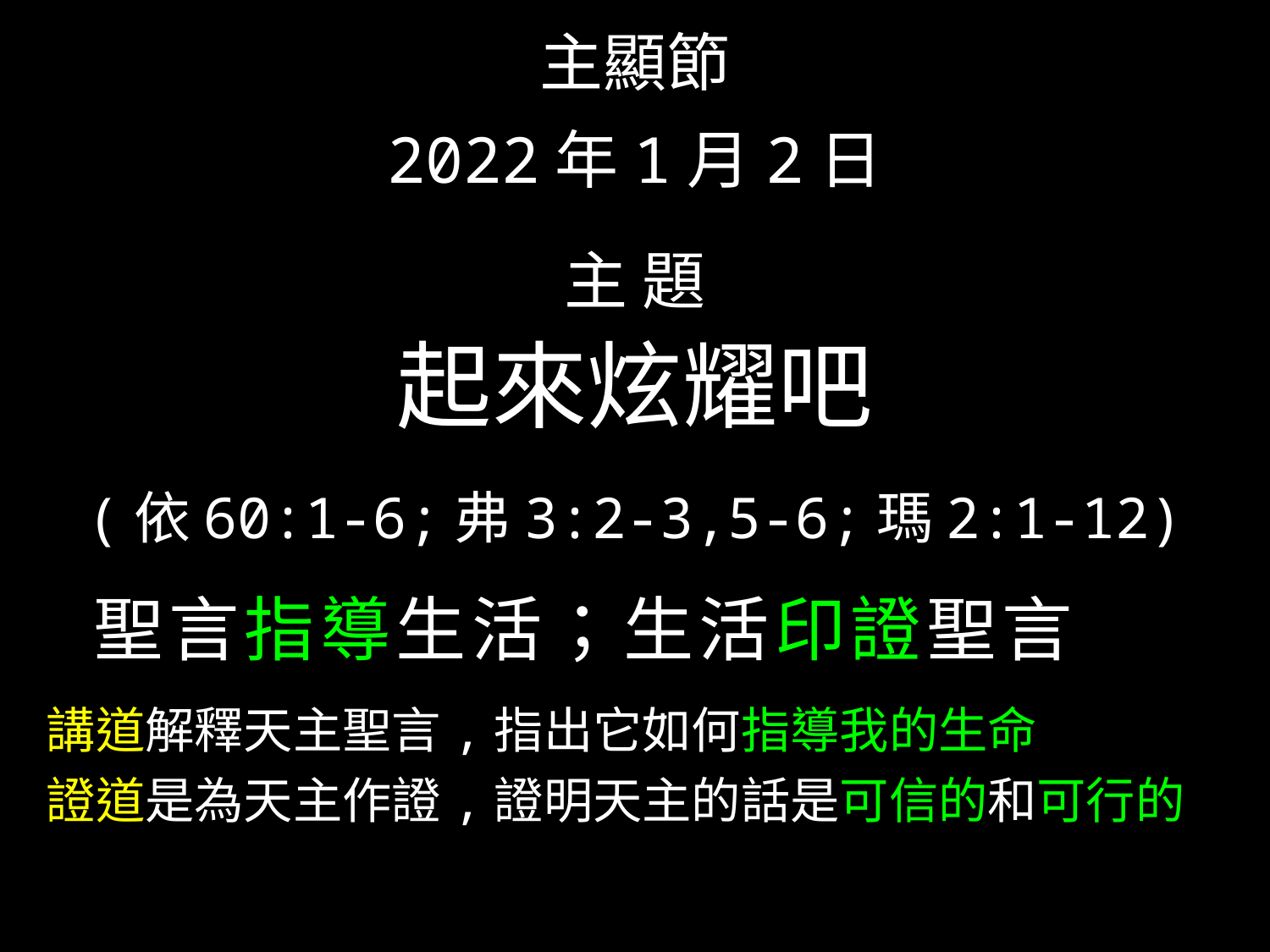

主顯節
2022年1月2日

主 題
起來炫耀吧
(依60:1-6;弗3:2-3,5-6;瑪2:1-12)
   聖言指導生活；生活印證聖言
  講道解釋天主聖言,指出它如何指導我的生命
  證道是為天主作證,證明天主的話是可信的和可行的